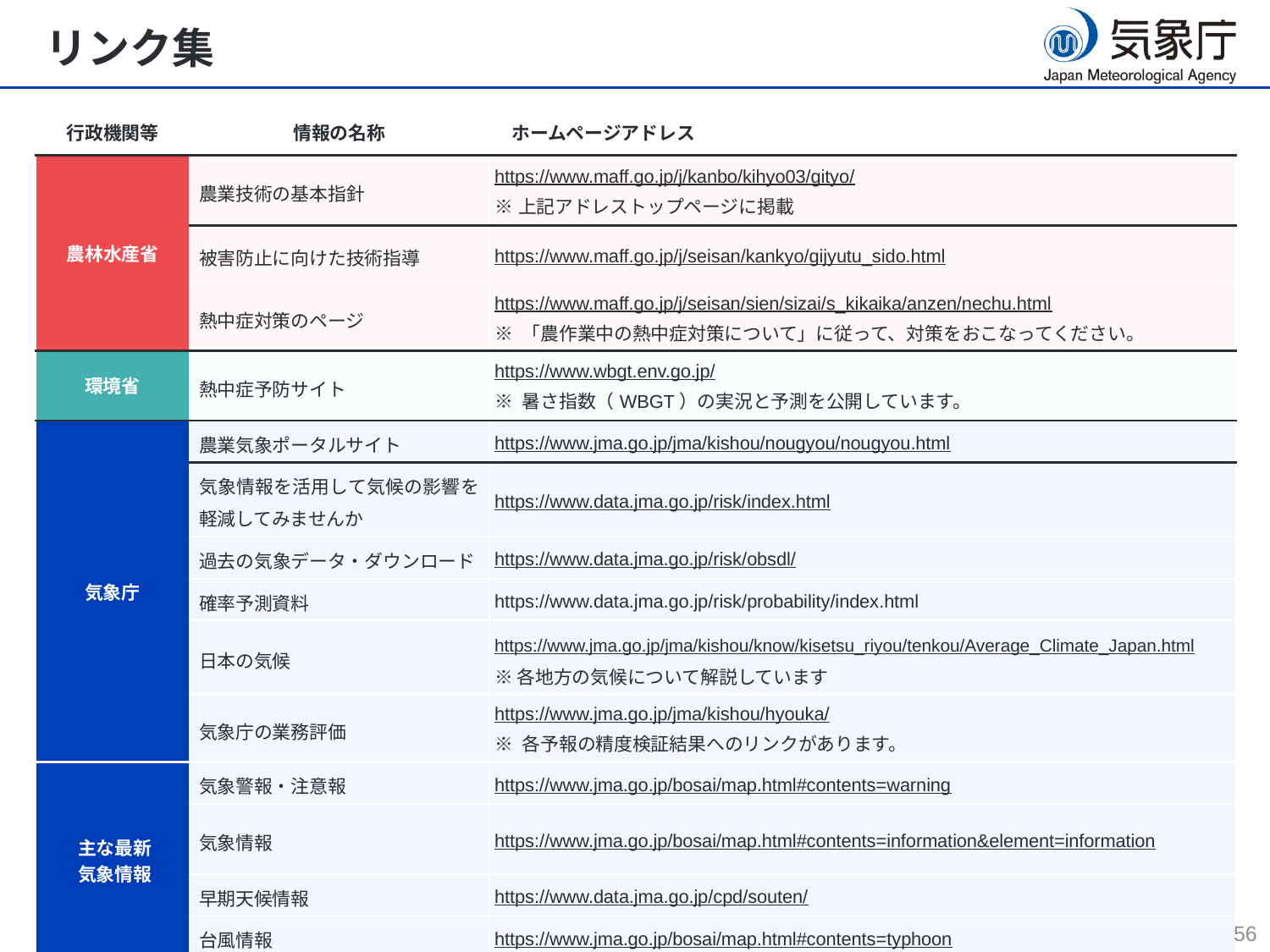

# リンク集
| 行政機関等 | 情報の名称 | ホームページアドレス |
| --- | --- | --- |
| 農林水産省 | 農業技術の基本指針 | https://www.maff.go.jp/j/kanbo/kihyo03/gityo/ ※上記アドレストップページに掲載 |
|  | 被害防止に向けた技術指導 | https://www.maff.go.jp/j/seisan/kankyo/gijyutu\_sido.html |
|  | 熱中症対策のページ | https://www.maff.go.jp/j/seisan/sien/sizai/s\_kikaika/anzen/nechu.html ※ 「農作業中の熱中症対策について」に従って、対策をおこなってください。 |
| 環境省 | 熱中症予防サイト | https://www.wbgt.env.go.jp/ ※ 暑さ指数（WBGT）の実況と予測を公開しています。 |
| 気象庁 | 農業気象ポータルサイト | https://www.jma.go.jp/jma/kishou/nougyou/nougyou.html |
|  | 気象情報を活用して気候の影響を軽減してみませんか | https://www.data.jma.go.jp/risk/index.html |
|  | 過去の気象データ・ダウンロード | https://www.data.jma.go.jp/risk/obsdl/ |
|  | 確率予測資料 | https://www.data.jma.go.jp/risk/probability/index.html |
|  | 日本の気候 | https://www.jma.go.jp/jma/kishou/know/kisetsu\_riyou/tenkou/Average\_Climate\_Japan.html 　※ 各地方の気候について解説しています |
|  | 気象庁の業務評価 | https://www.jma.go.jp/jma/kishou/hyouka/ ※ 各予報の精度検証結果へのリンクがあります。 |
| 主な最新 気象情報 | 気象警報・注意報 | https://www.jma.go.jp/bosai/map.html#contents=warning |
|  | 気象情報 | https://www.jma.go.jp/bosai/map.html#contents=information&element=information |
|  | 早期天候情報 | https://www.data.jma.go.jp/cpd/souten/ |
|  | 台風情報 | https://www.jma.go.jp/bosai/map.html#contents=typhoon |
56